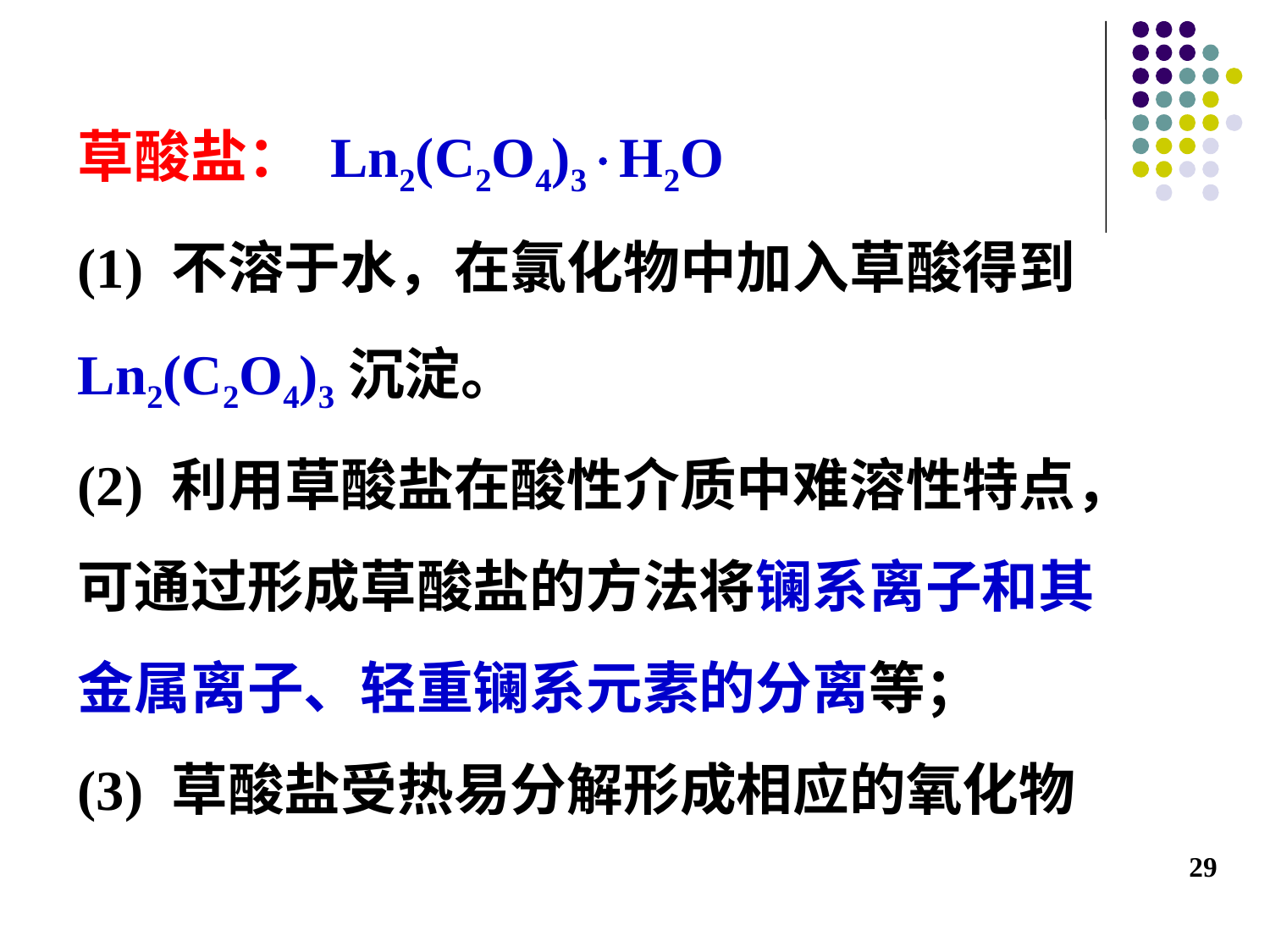

草酸盐： Ln2(C2O4)3⋅H2O
(1) 不溶于水，在氯化物中加入草酸得到Ln2(C2O4)3沉淀。
(2) 利用草酸盐在酸性介质中难溶性特点，可通过形成草酸盐的方法将镧系离子和其金属离子、轻重镧系元素的分离等；
(3) 草酸盐受热易分解形成相应的氧化物
29